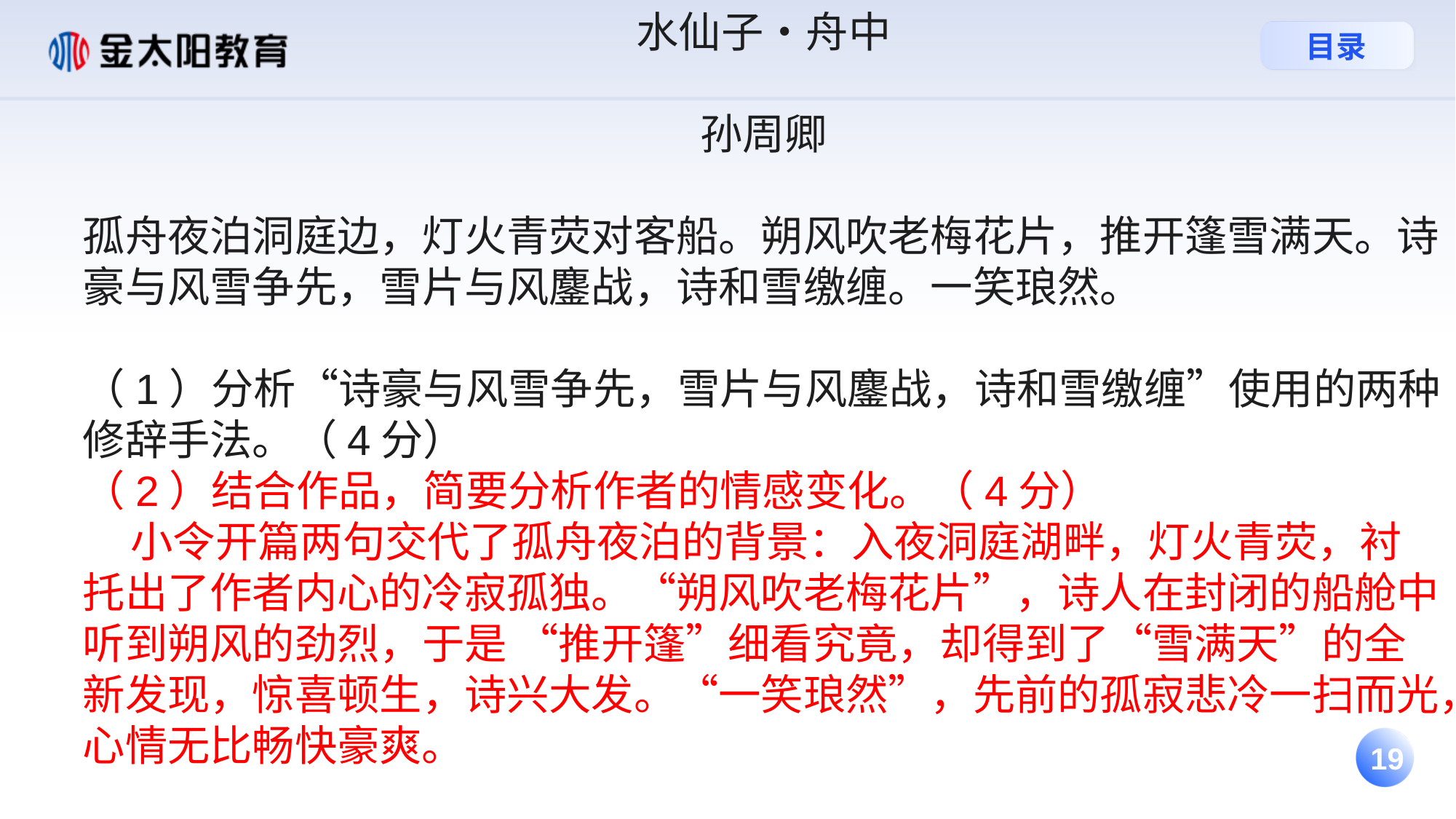

水仙子•舟中

孙周卿

孤舟夜泊洞庭边，灯火青荧对客船。朔风吹老梅花片，推开篷雪满天。诗豪与风雪争先，雪片与风鏖战，诗和雪缴缠。一笑琅然。

（1）分析“诗豪与风雪争先，雪片与风鏖战，诗和雪缴缠”使用的两种修辞手法。（4分）
（2）结合作品，简要分析作者的情感变化。（4分）
    小令开篇两句交代了孤舟夜泊的背景：入夜洞庭湖畔，灯火青荧，衬托出了作者内心的冷寂孤独。“朔风吹老梅花片”，诗人在封闭的船舱中听到朔风的劲烈，于是 “推开篷”细看究竟，却得到了“雪满天”的全新发现，惊喜顿生，诗兴大发。“一笑琅然”，先前的孤寂悲冷一扫而光，心情无比畅快豪爽。